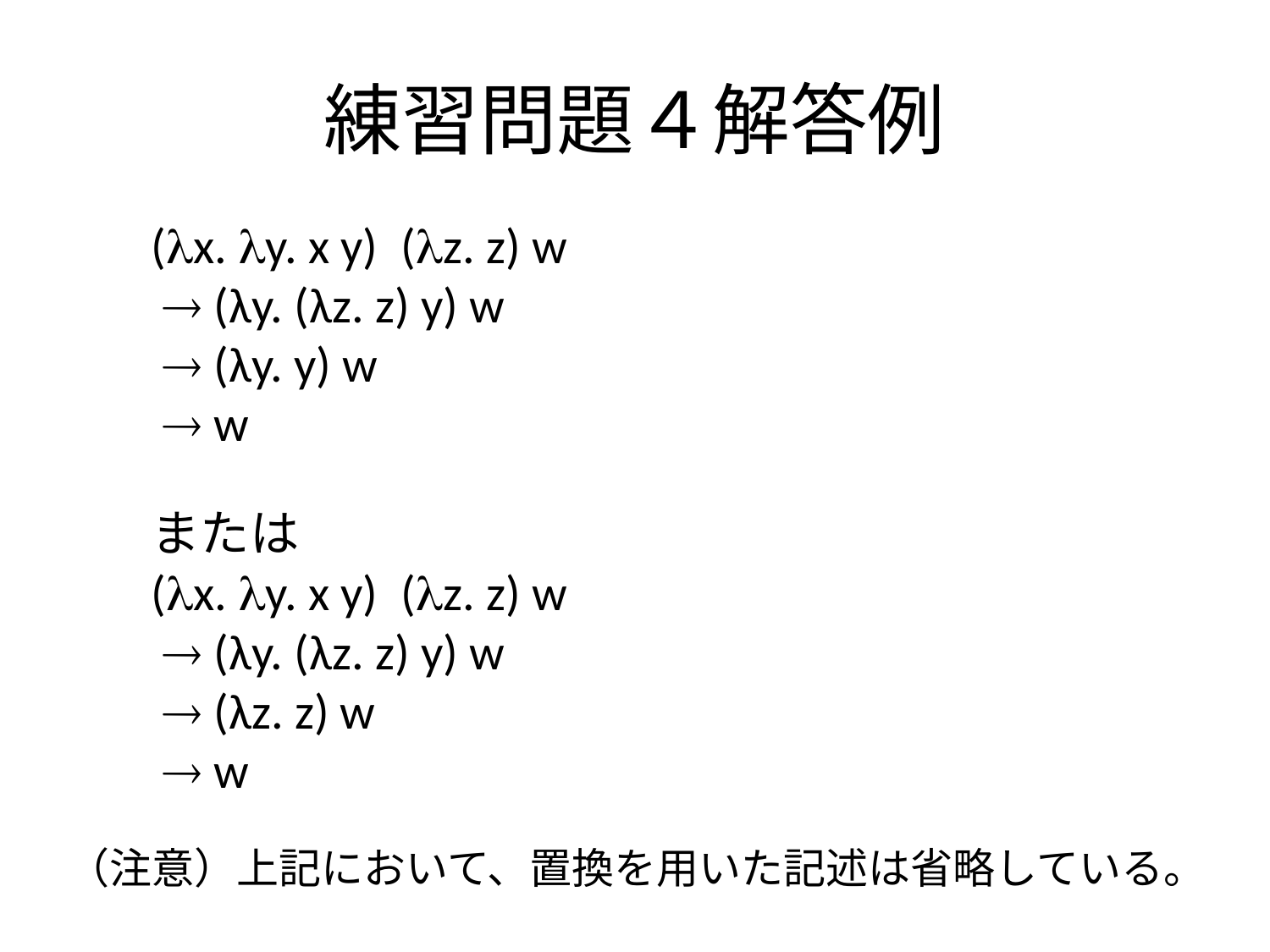

練習問題４解答例
(λx. λy. x y)  (λz. z) w
 → (λy. (λz. z) y) w
 → (λy. y) w
 → w
または
(λx. λy. x y)  (λz. z) w
 → (λy. (λz. z) y) w
 → (λz. z) w
 → w
（注意）上記において、置換を用いた記述は省略している。